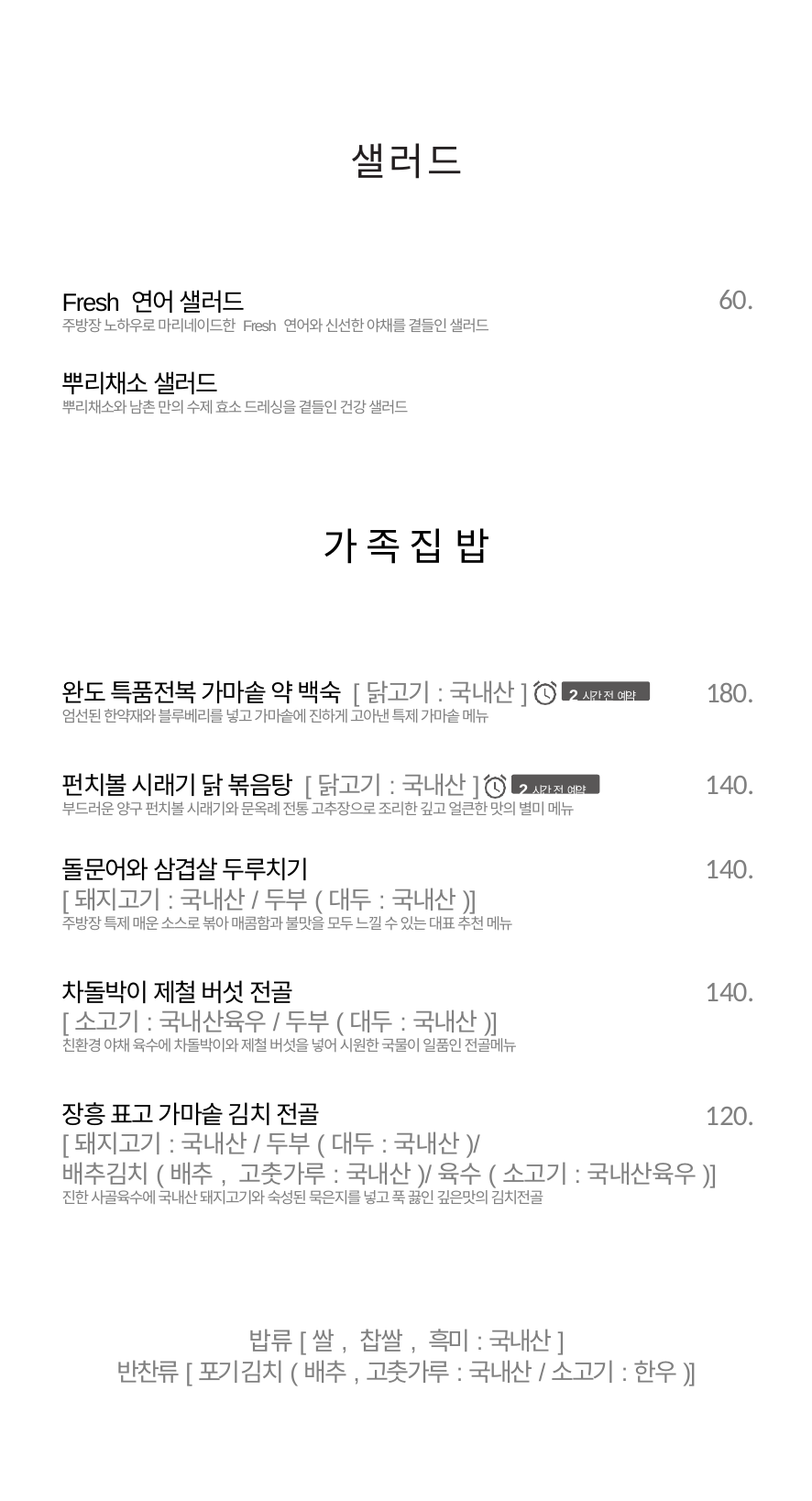

샐 러 드
Fresh 연어 샐러드
주방장 노하우로 마리네이드한 Fresh 연어와 신선한 야채를 곁들인 샐러드

뿌리채소 샐러드
뿌리채소와 남촌 만의 수제 효소 드레싱을 곁들인 건강 샐러드
60.
가 족 집 밥
완도 특품전복 가마솥 약 백숙 [닭고기:국내산]
엄선된 한약재와 블루베리를 넣고 가마솥에 진하게 고아낸 특제 가마솥 메뉴

펀치볼 시래기 닭 볶음탕 [닭고기:국내산]
부드러운 양구 펀치볼 시래기와 문옥례 전통 고추장으로 조리한 깊고 얼큰한 맛의 별미 메뉴

돌문어와 삼겹살 두루치기
[돼지고기:국내산/두부(대두:국내산)]
주방장 특제 매운 소스로 볶아 매콤함과 불맛을 모두 느낄 수 있는 대표 추천 메뉴

차돌박이 제철 버섯 전골
[소고기:국내산육우/두부(대두:국내산)]
친환경 야채 육수에 차돌박이와 제철 버섯을 넣어 시원한 국물이 일품인 전골메뉴

장흥 표고 가마솥 김치 전골
[돼지고기:국내산/두부(대두:국내산)/
배추김치(배추, 고춧가루:국내산)/육수(소고기:국내산육우)]
진한 사골육수에 국내산 돼지고기와 숙성된 묵은지를 넣고 푹 끓인 깊은맛의 김치전골
180.
2시간 전 예약

140.

2시간 전 예약

140.
140.
120.
밥류[쌀, 찹쌀, 흑미:국내산]
반찬류[포기김치(배추,고춧가루:국내산/소고기:한우)]